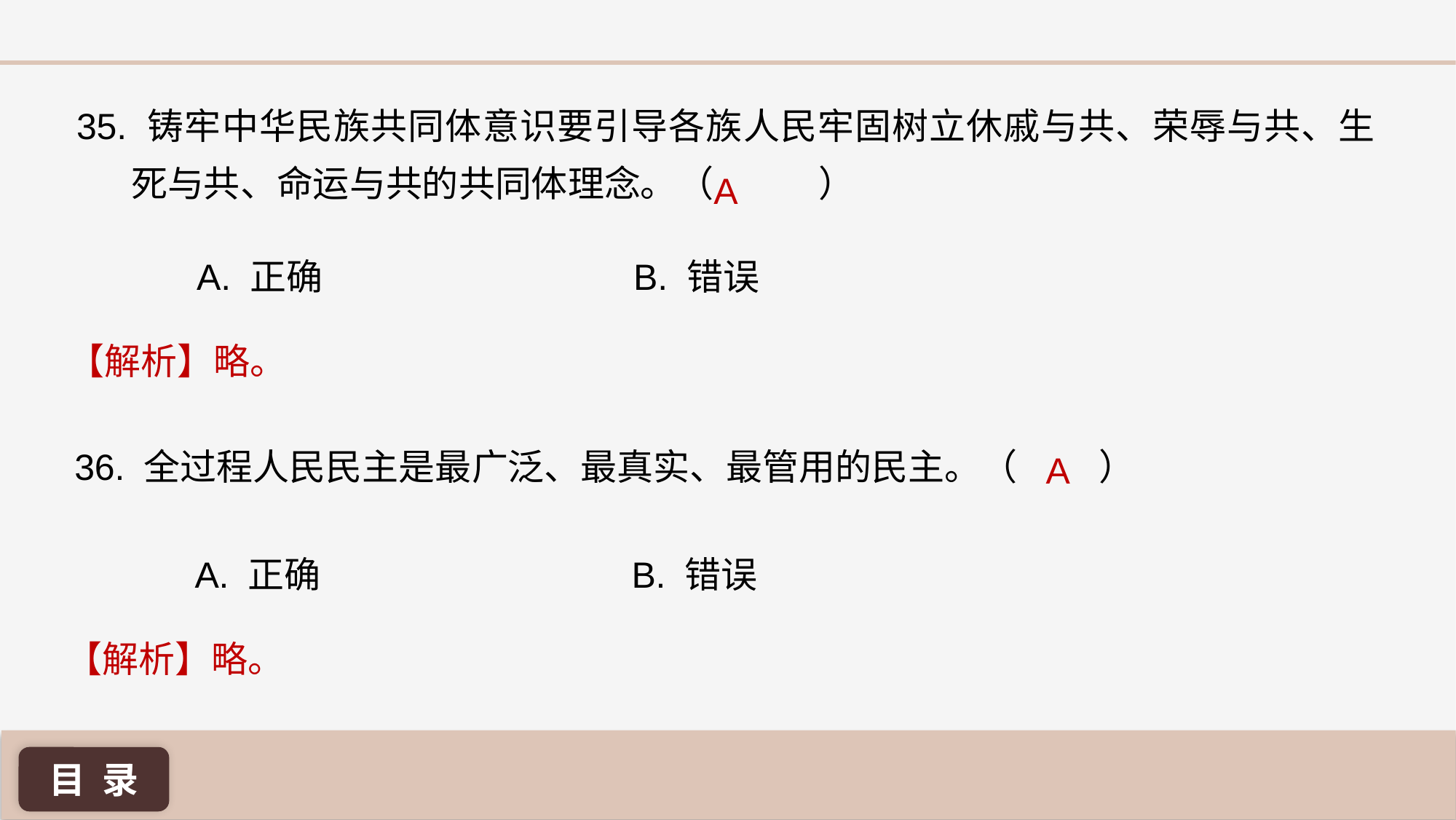

35. 铸牢中华民族共同体意识要引导各族人民牢固树立休戚与共、荣辱与共、生死与共、命运与共的共同体理念。（	    ）
A
A. 正确 			B. 错误
【解析】略。
36. 全过程人民民主是最广泛、最真实、最管用的民主。（          ）
A
A. 正确 			B. 错误
【解析】略。